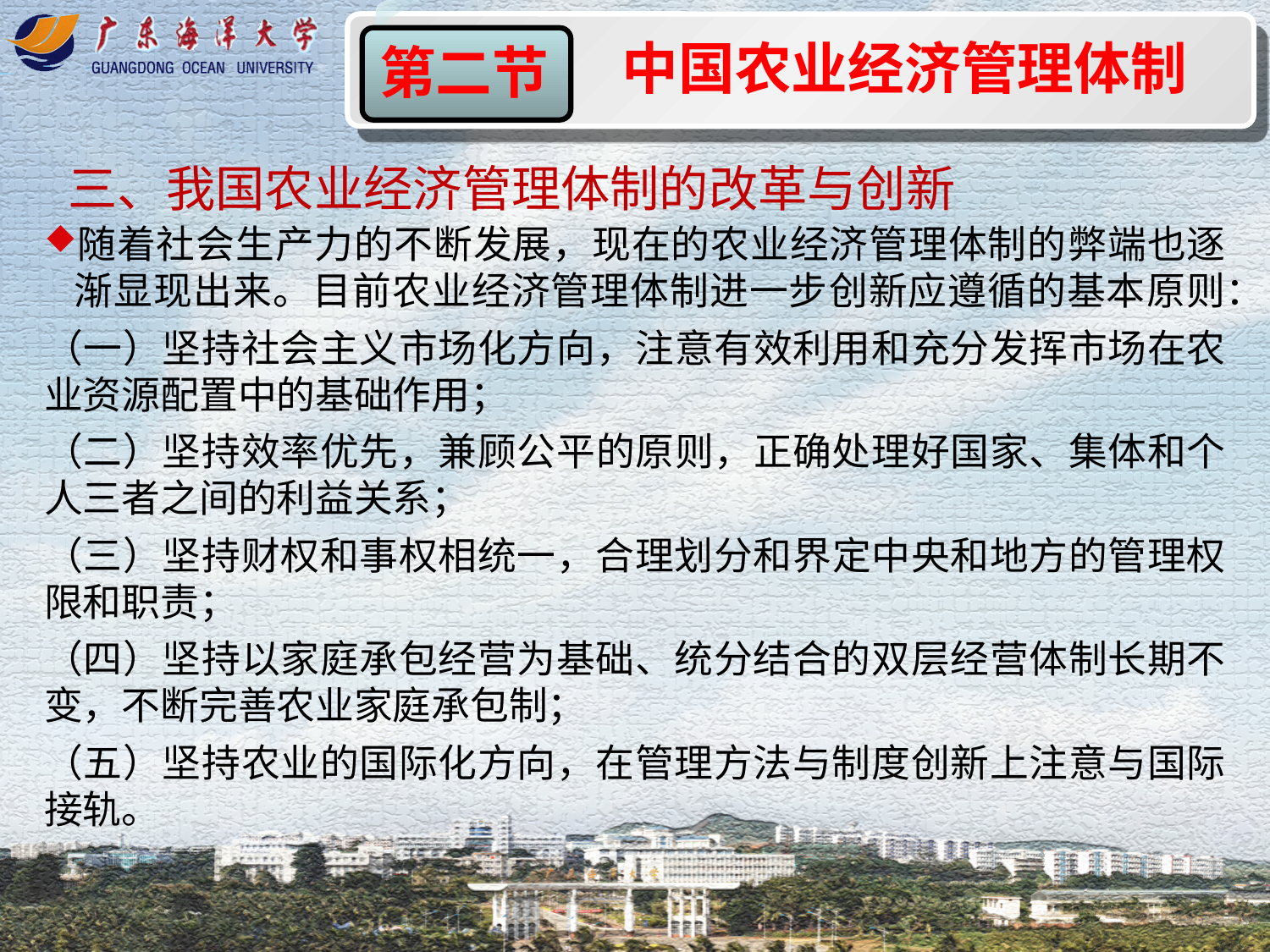

中国农业经济管理体制

第二节
三、我国农业经济管理体制的改革与创新
随着社会生产力的不断发展，现在的农业经济管理体制的弊端也逐渐显现出来。目前农业经济管理体制进一步创新应遵循的基本原则：
（一）坚持社会主义市场化方向，注意有效利用和充分发挥市场在农业资源配置中的基础作用；
（二）坚持效率优先，兼顾公平的原则，正确处理好国家、集体和个人三者之间的利益关系；
（三）坚持财权和事权相统一，合理划分和界定中央和地方的管理权限和职责；
（四）坚持以家庭承包经营为基础、统分结合的双层经营体制长期不变，不断完善农业家庭承包制；
（五）坚持农业的国际化方向，在管理方法与制度创新上注意与国际接轨。